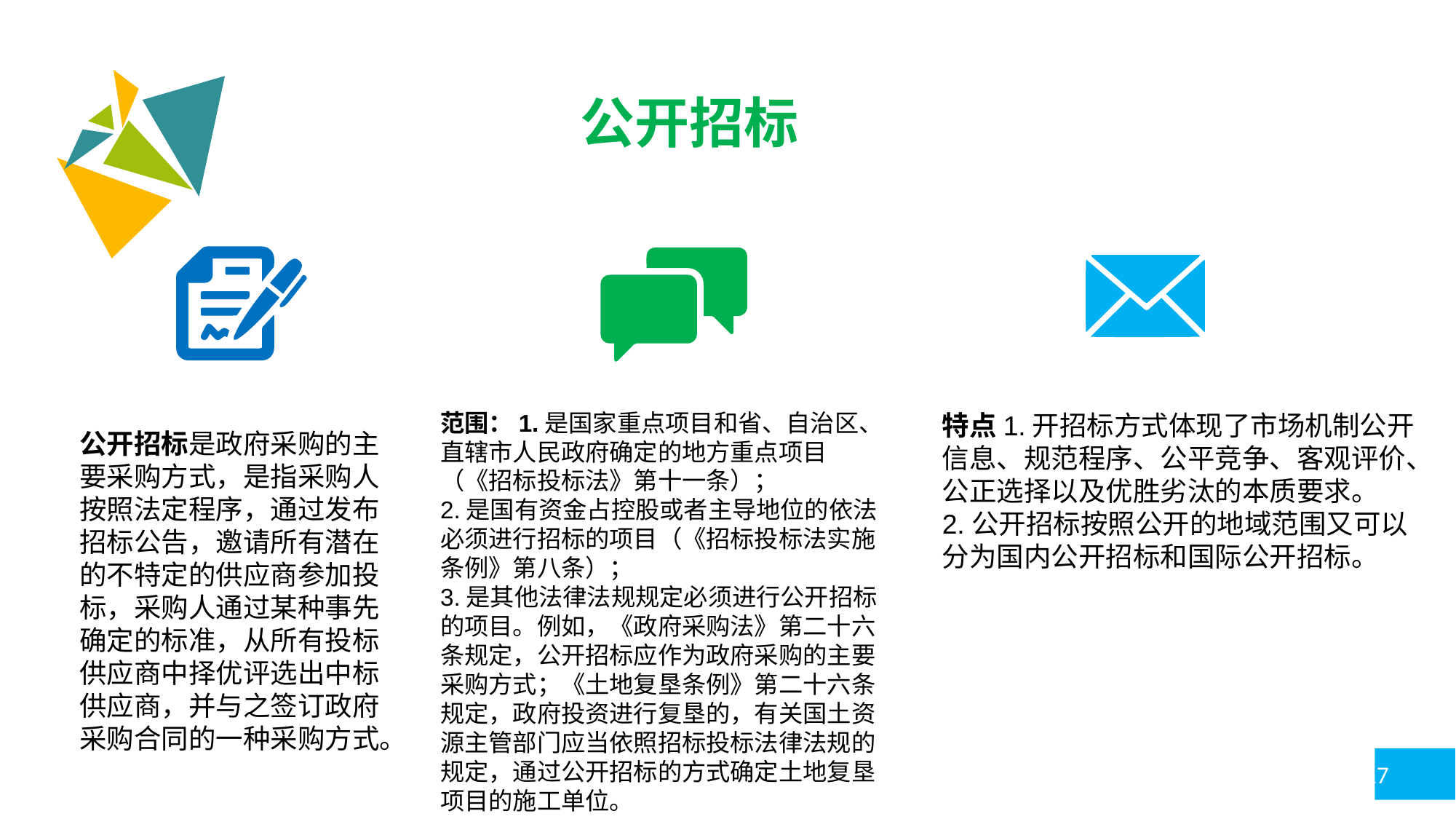

公开招标

范围：1.是国家重点项目和省、自治区、直辖市人民政府确定的地方重点项目（《招标投标法》第十一条）；
2.是国有资金占控股或者主导地位的依法必须进行招标的项目（《招标投标法实施条例》第八条）；
3.是其他法律法规规定必须进行公开招标的项目。例如，《政府采购法》第二十六条规定，公开招标应作为政府采购的主要采购方式；《土地复垦条例》第二十六条规定，政府投资进行复垦的，有关国土资源主管部门应当依照招标投标法律法规的规定，通过公开招标的方式确定土地复垦项目的施工单位。

特点1.开招标方式体现了市场机制公开信息、规范程序、公平竞争、客观评价、公正选择以及优胜劣汰的本质要求。
2.公开招标按照公开的地域范围又可以分为国内公开招标和国际公开招标。

公开招标是政府采购的主要采购方式，是指采购人按照法定程序，通过发布招标公告，邀请所有潜在的不特定的供应商参加投标，采购人通过某种事先确定的标准，从所有投标供应商中择优评选出中标供应商，并与之签订政府采购合同的一种采购方式。